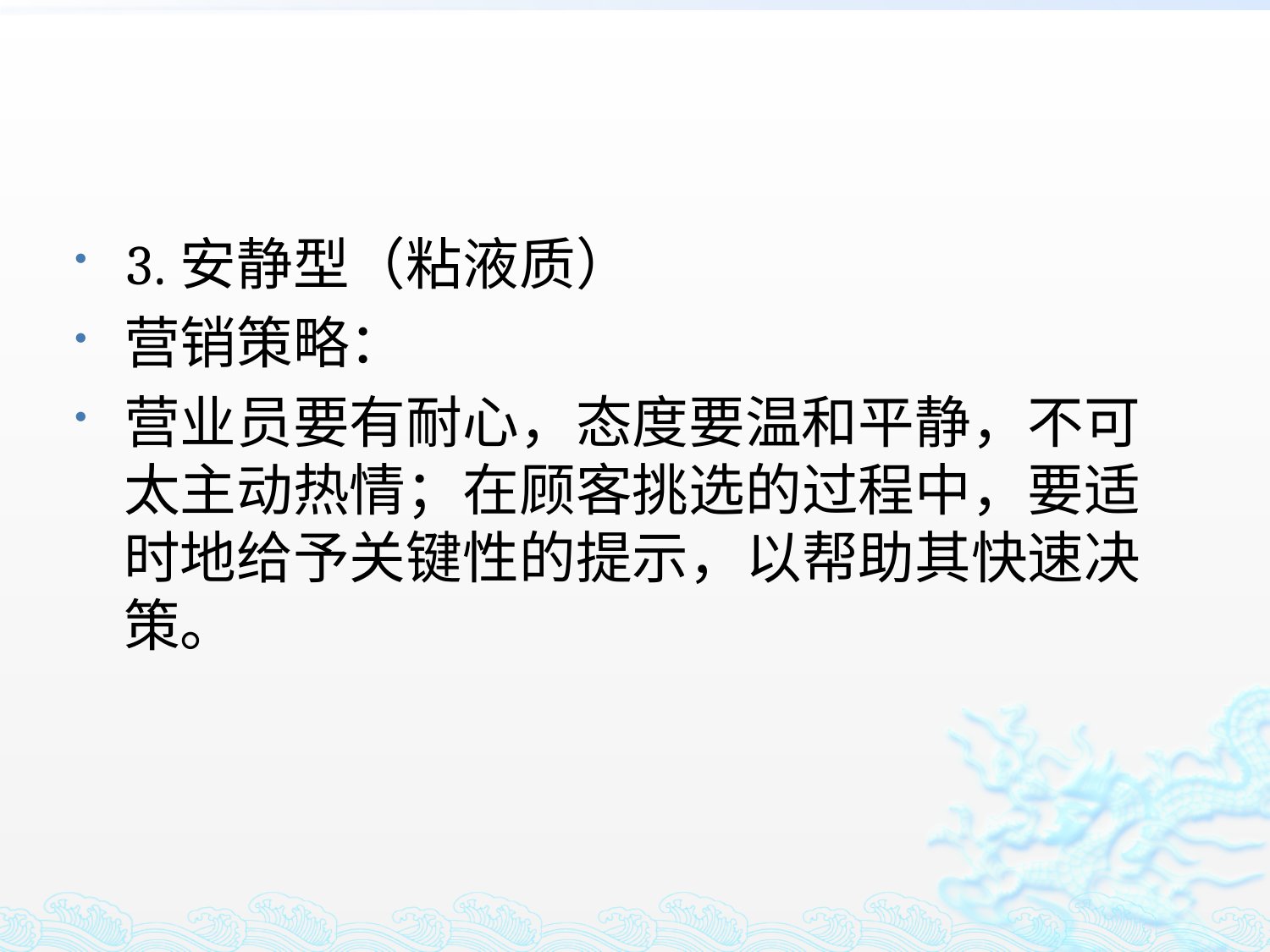

#
3.安静型（粘液质）
营销策略：
营业员要有耐心，态度要温和平静，不可太主动热情；在顾客挑选的过程中，要适时地给予关键性的提示，以帮助其快速决策。